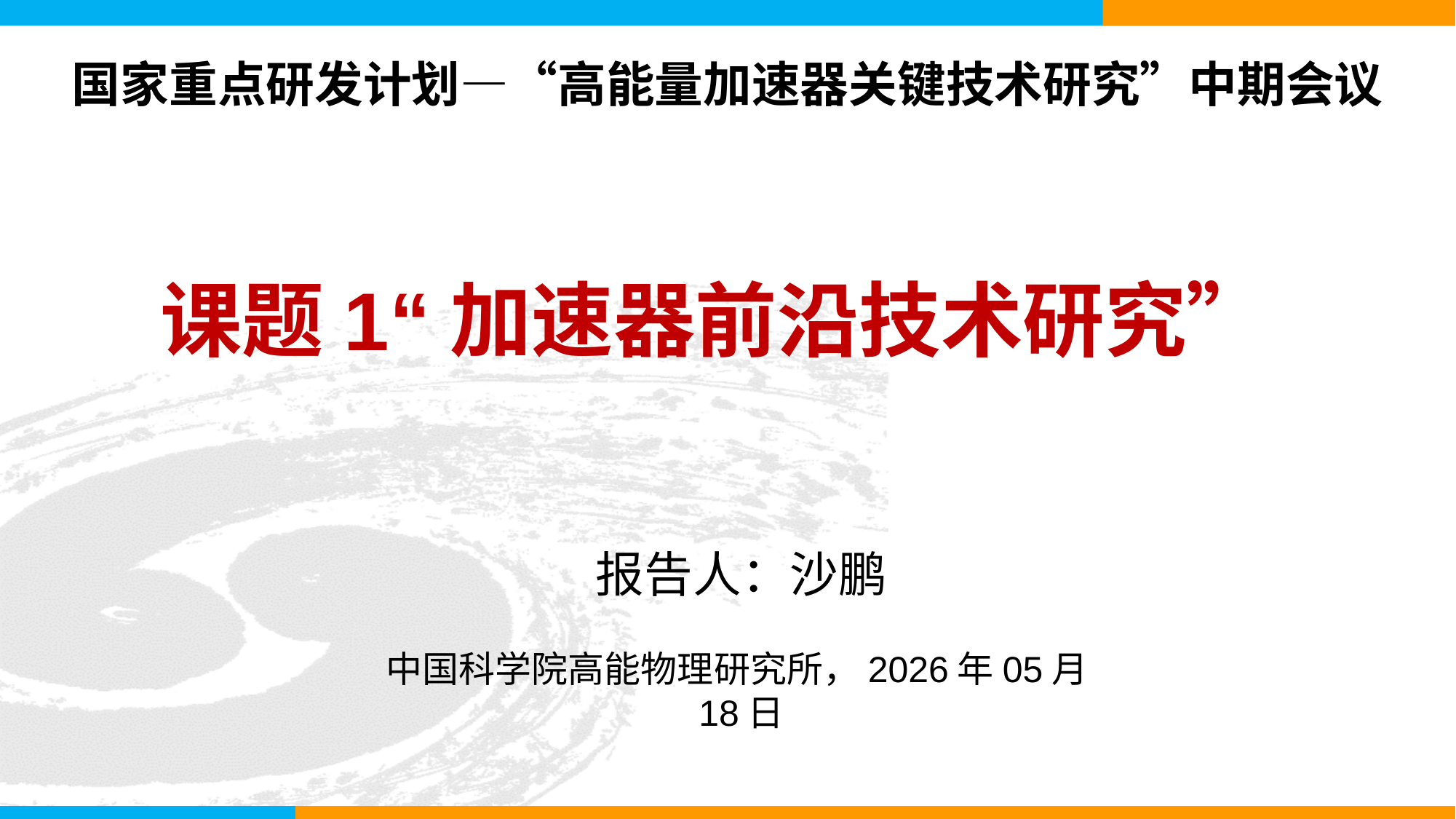

国家重点研发计划—“高能量加速器关键技术研究”中期会议
课题1“加速器前沿技术研究”

报告人：沙鹏
中国科学院高能物理研究所，2026年05月18日